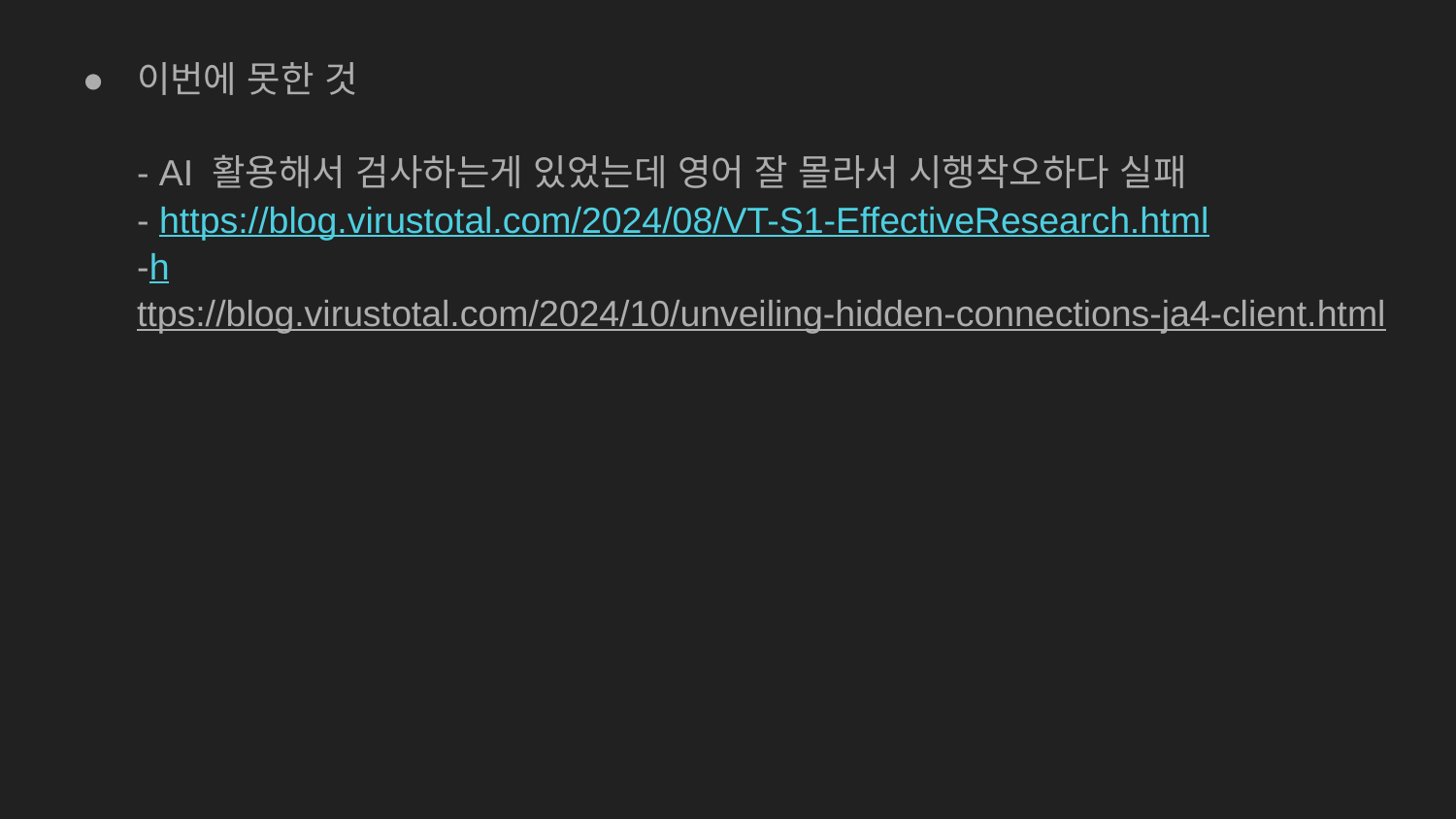

이번에 못한 것
- AI 활용해서 검사하는게 있었는데 영어 잘 몰라서 시행착오하다 실패
- https://blog.virustotal.com/2024/08/VT-S1-EffectiveResearch.html
-https://blog.virustotal.com/2024/10/unveiling-hidden-connections-ja4-client.html